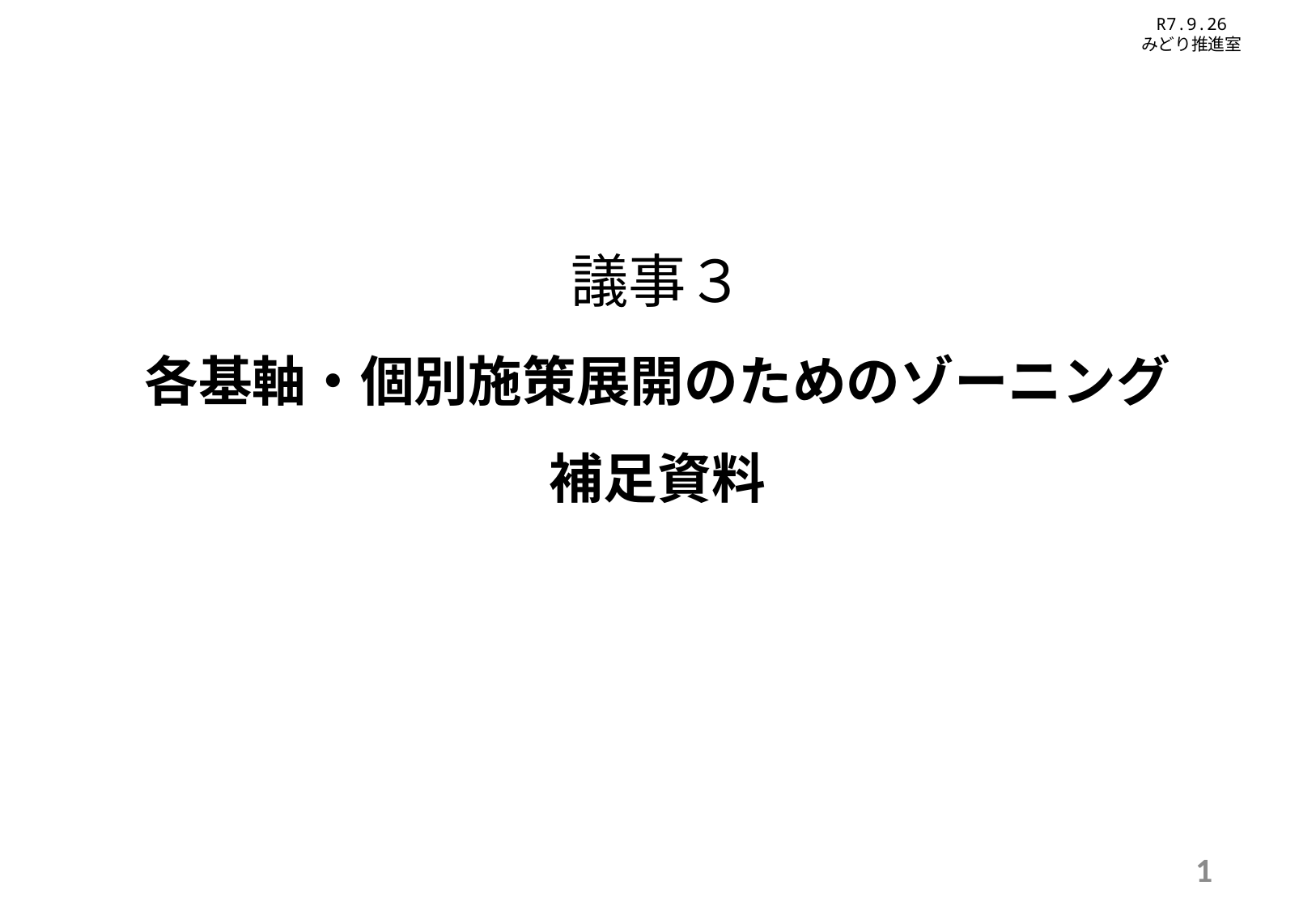

R7.9.26
みどり推進室
# 議事３ 各基軸・個別施策展開のためのゾーニング 補足資料
1